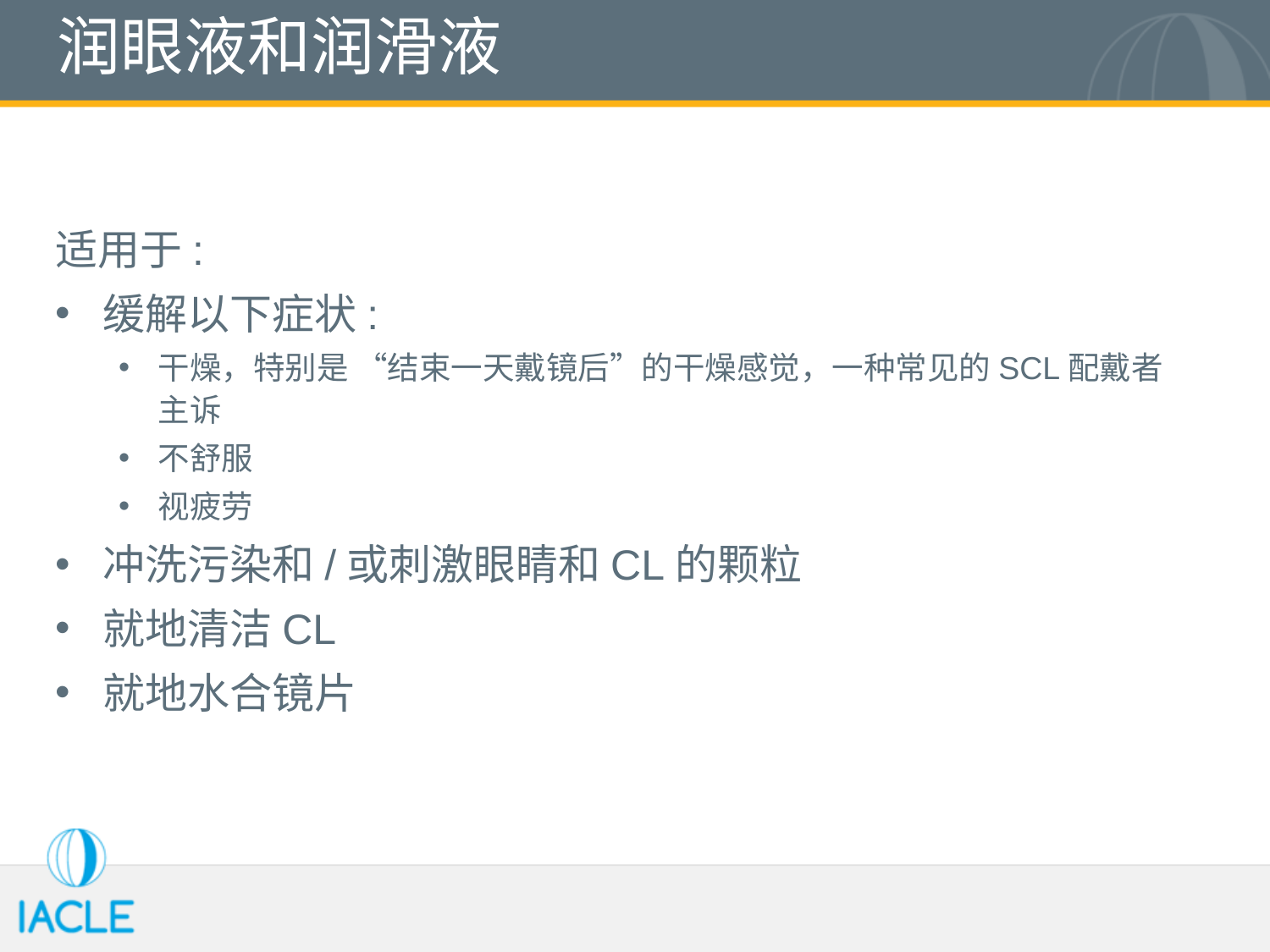

# 润眼液和润滑液
适用于:
缓解以下症状:
干燥，特别是 “结束一天戴镜后”的干燥感觉，一种常见的SCL配戴者主诉
不舒服
视疲劳
冲洗污染和/或刺激眼睛和CL的颗粒
就地清洁CL
就地水合镜片